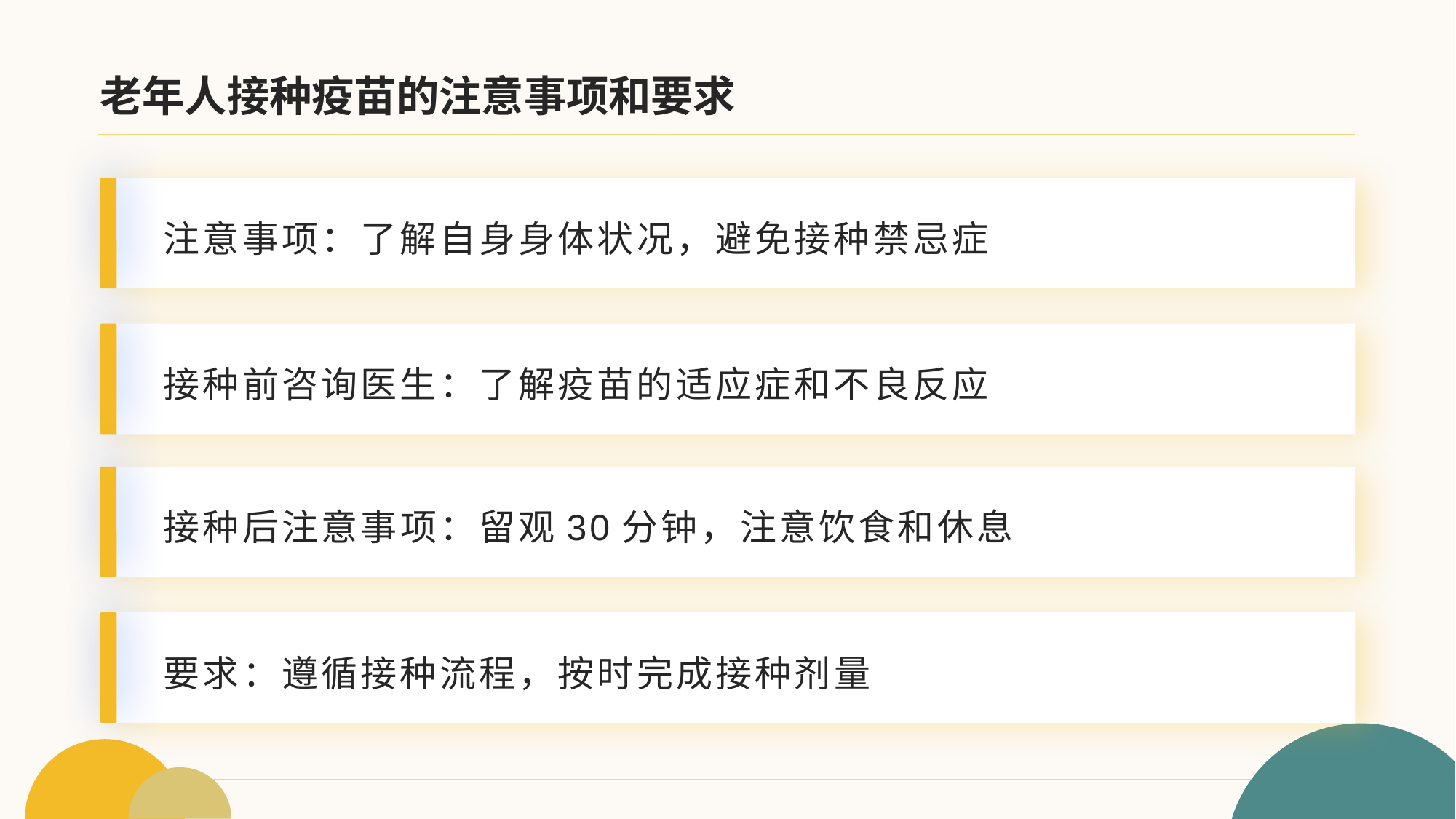

# 老年人接种疫苗的注意事项和要求
注意事项：了解自身身体状况，避免接种禁忌症

接种前咨询医生：了解疫苗的适应症和不良反应

接种后注意事项：留观30分钟，注意饮食和休息

要求：遵循接种流程，按时完成接种剂量